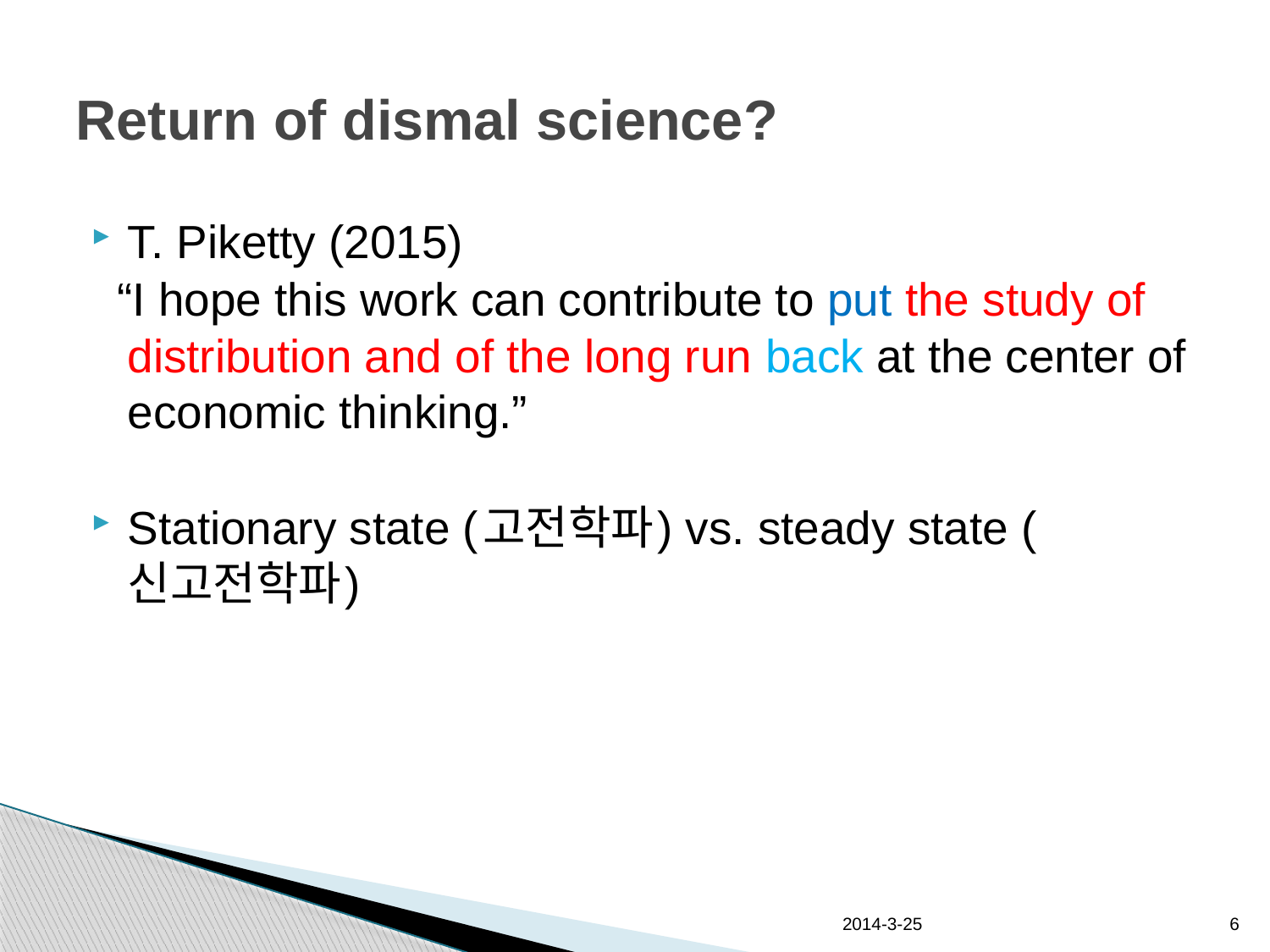

# Return of dismal science?
T. Piketty (2015)
  “I hope this work can contribute to put the study of distribution and of the long run back at the center of economic thinking.”

Stationary state (고전학파) vs. steady state (신고전학파)

2014-3-25
6